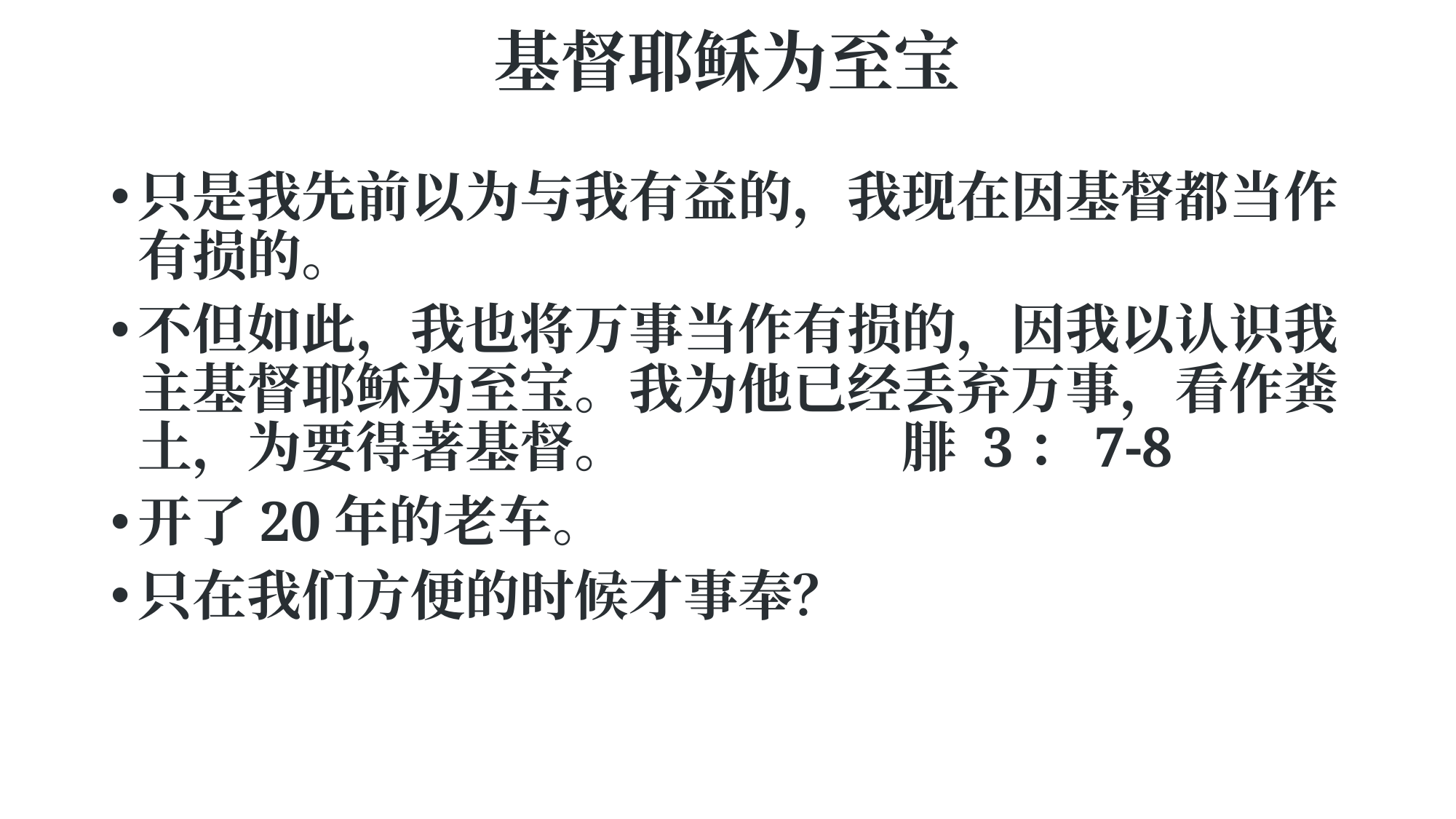

# 基督耶稣为至宝
只是我先前以为与我有益的，我现在因基督都当作有损的。
不但如此，我也将万事当作有损的，因我以认识我主基督耶稣为至宝。我为他已经丢弃万事，看作粪土，为要得著基督。			腓 3：7-8
开了20年的老车。
只在我们方便的时候才事奉？